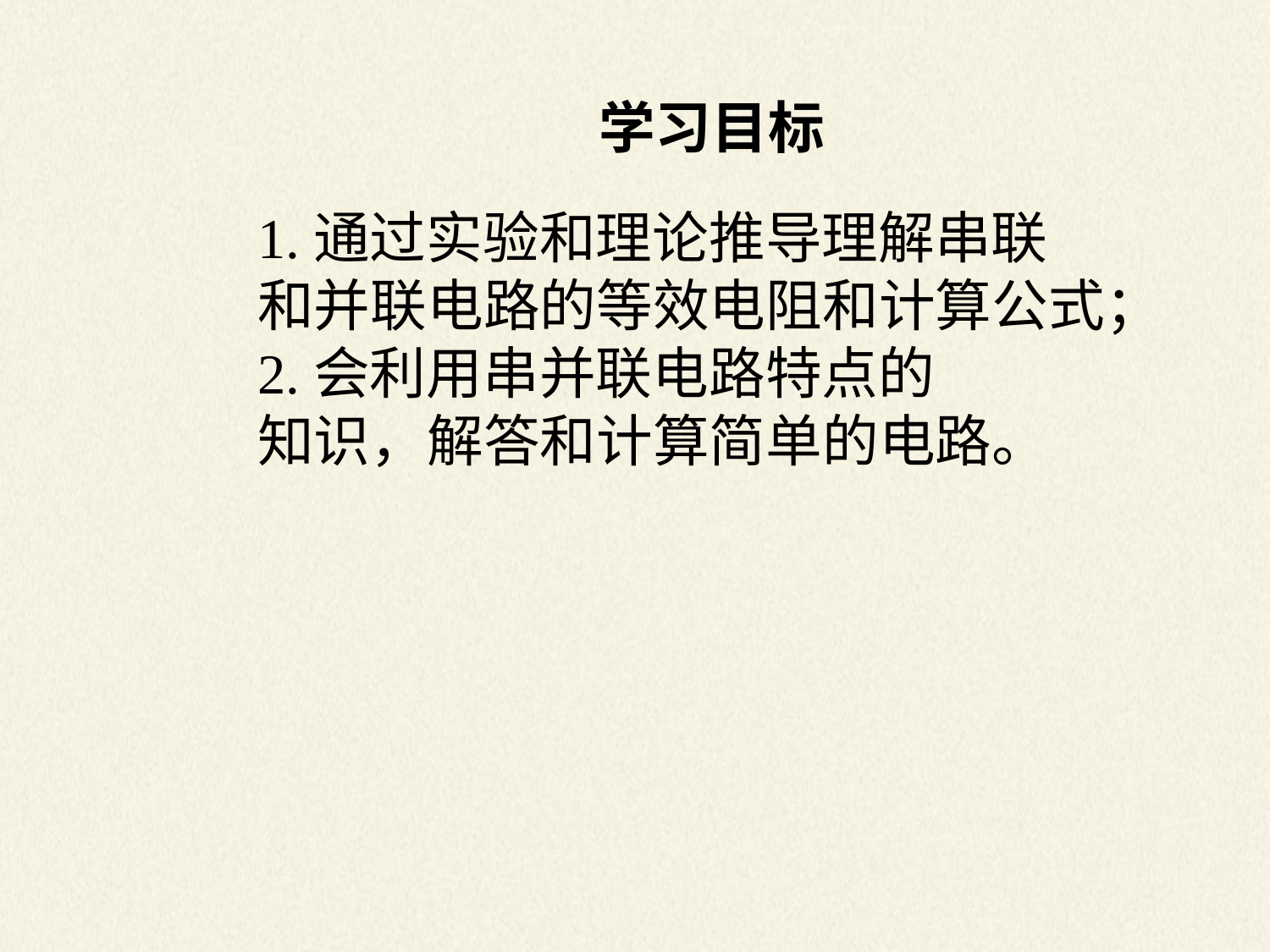

学习目标
1.通过实验和理论推导理解串联
和并联电路的等效电阻和计算公式；
2.会利用串并联电路特点的
知识，解答和计算简单的电路。